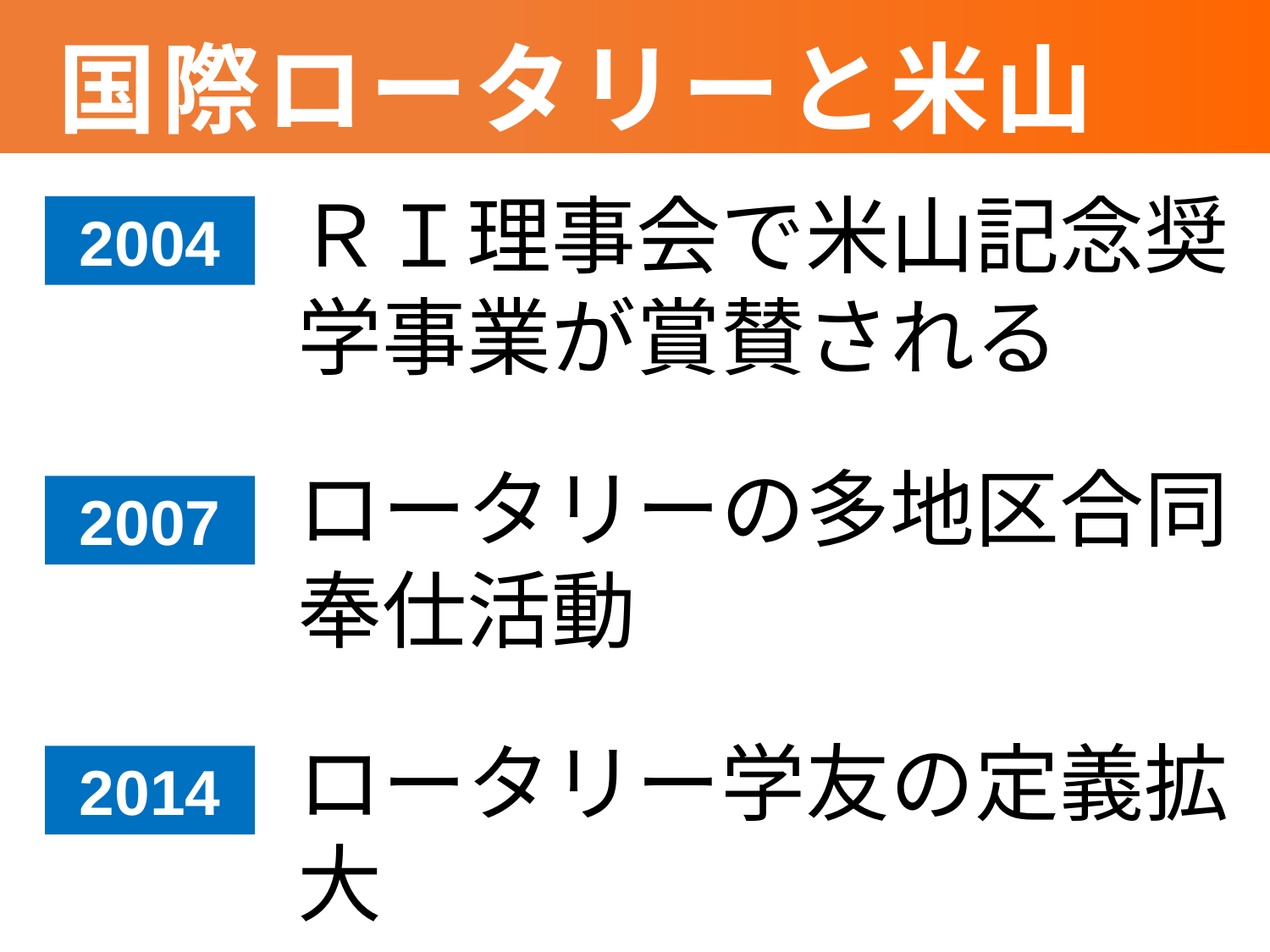

# 国際ロータリーと米山
ＲＩ理事会で米山記念奨学事業が賞賛される
ロータリーの多地区合同奉仕活動
ロータリー学友の定義拡大

2004
2007
2014